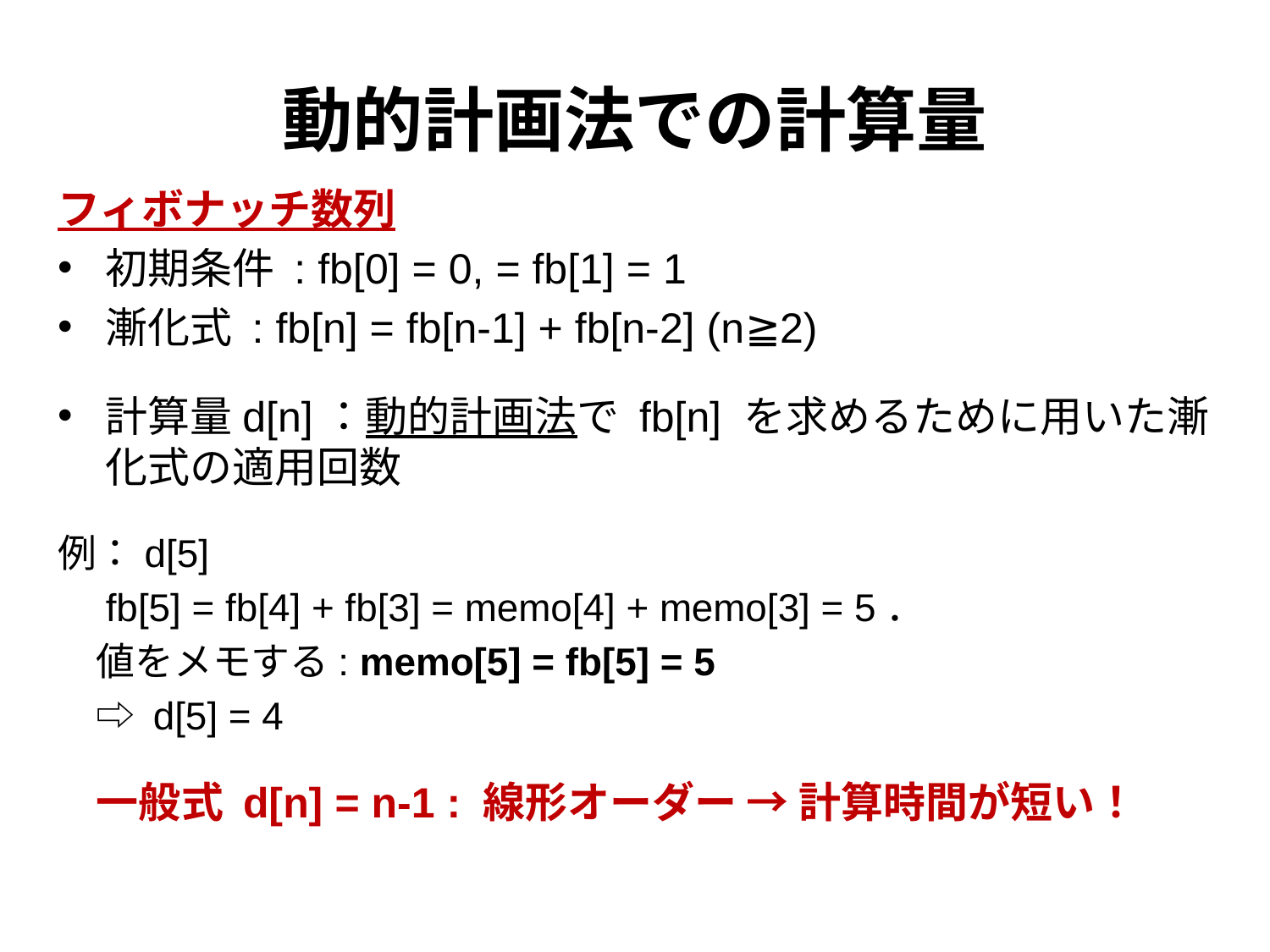

# 動的計画法での計算量
フィボナッチ数列
初期条件 : fb[0] = 0, = fb[1] = 1
漸化式 : fb[n] = fb[n-1] + fb[n-2] (n≧2)

計算量d[n]：動的計画法で fb[n] を求めるために用いた漸化式の適用回数

例：d[5]
　fb[5] = fb[4] + fb[3] = memo[4] + memo[3] = 5．
　値をメモする: memo[5] = fb[5] = 5
　⇨ d[5] = 4

　一般式 d[n] = n-1 : 線形オーダー → 計算時間が短い！